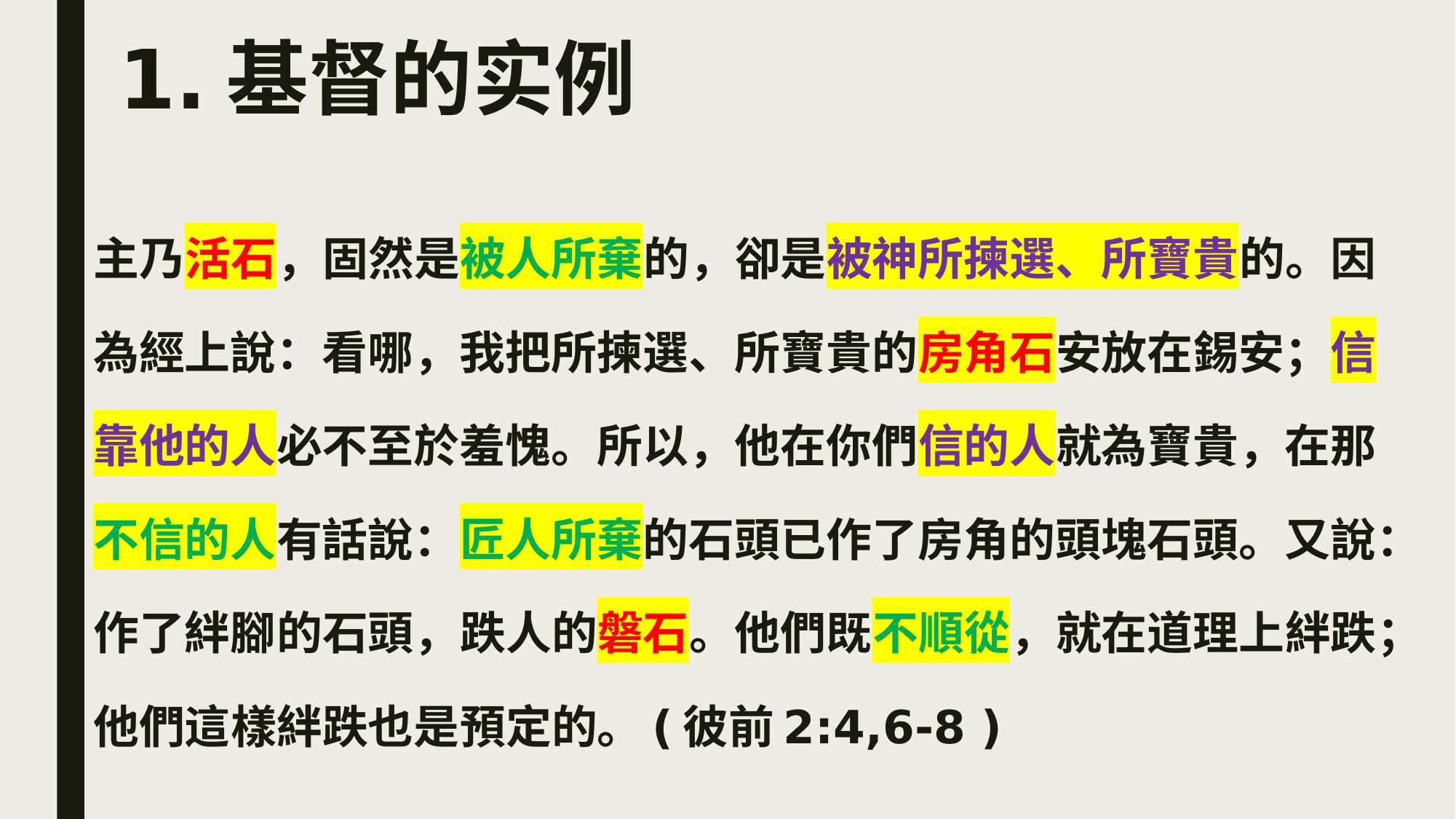

# 1.基督的实例
主乃活石，固然是被人所棄的，卻是被神所揀選、所寶貴的。因為經上說：看哪，我把所揀選、所寶貴的房角石安放在錫安；信靠他的人必不至於羞愧。所以，他在你們信的人就為寶貴，在那不信的人有話說：匠人所棄的石頭已作了房角的頭塊石頭。又說：作了絆腳的石頭，跌人的磐石。他們既不順從，就在道理上絆跌；他們這樣絆跌也是預定的。(彼前2:4,6-8 )